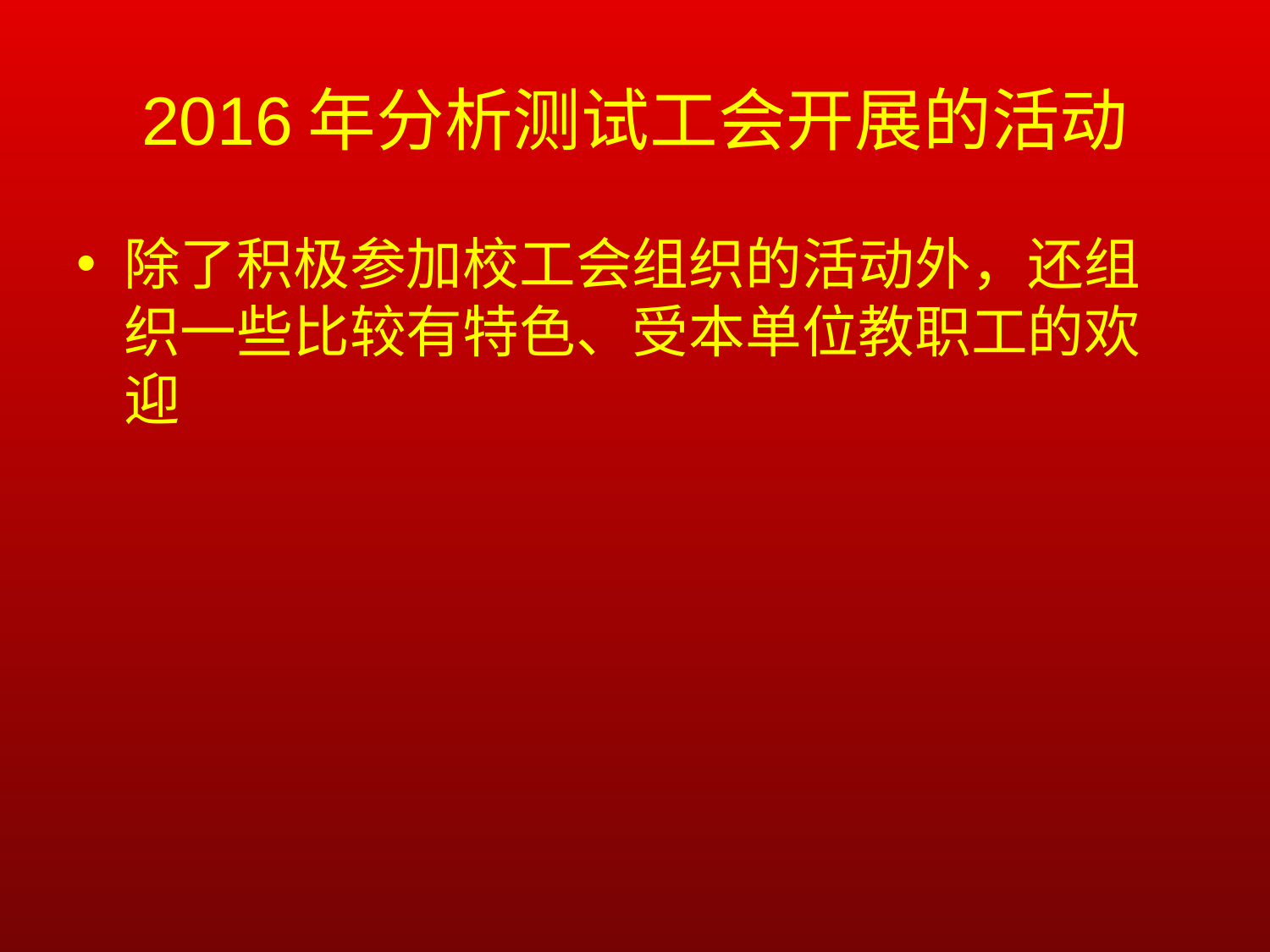

# 2016年分析测试工会开展的活动
除了积极参加校工会组织的活动外，还组织一些比较有特色、受本单位教职工的欢迎